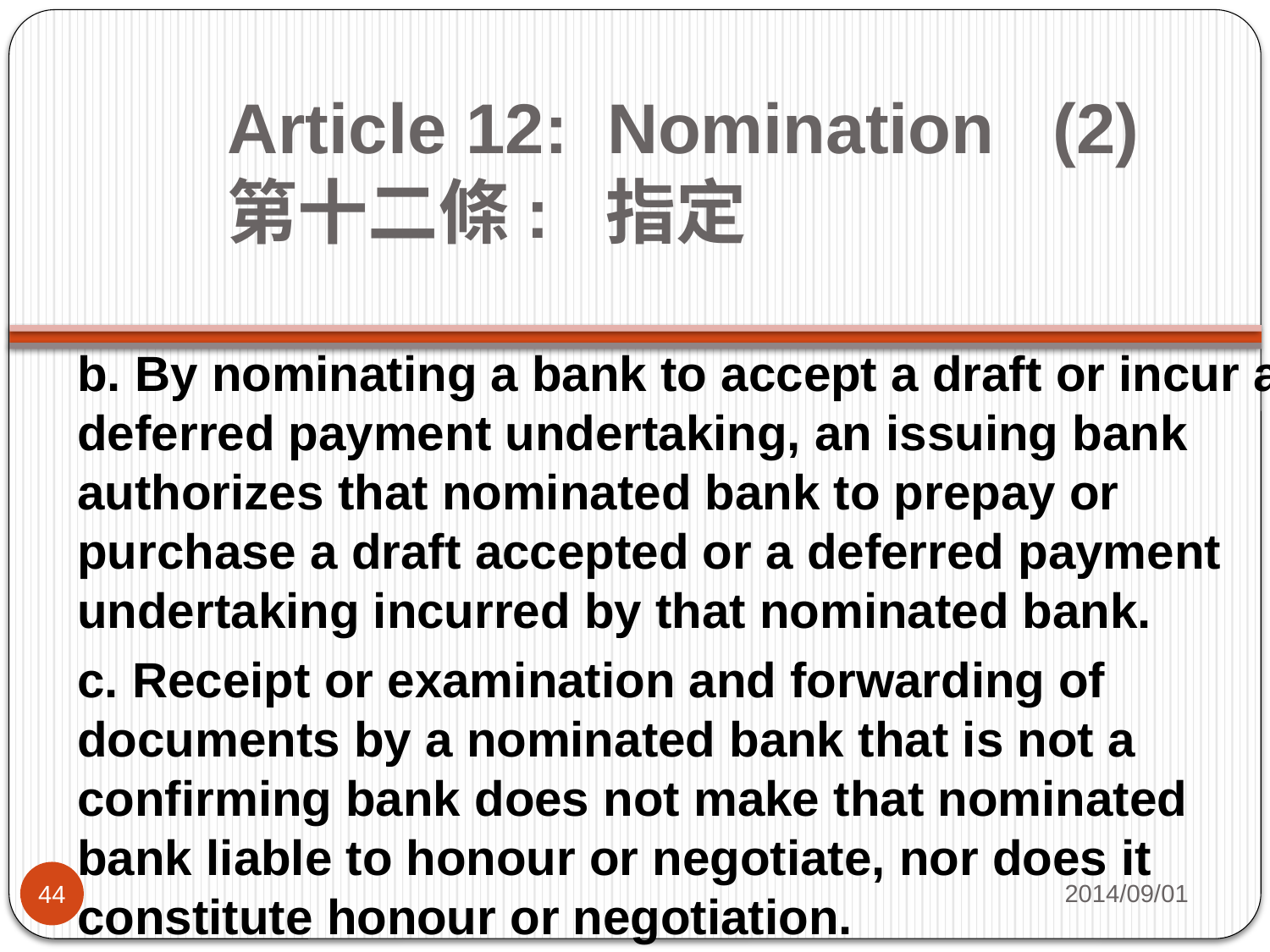

# Article 12:  Nomination   (2) 第十二條:  指定
b. By nominating a bank to accept a draft or incur a deferred payment undertaking, an issuing bank authorizes that nominated bank to prepay or purchase a draft accepted or a deferred payment undertaking incurred by that nominated bank.
c. Receipt or examination and forwarding of documents by a nominated bank that is not a confirming bank does not make that nominated bank liable to honour or negotiate, nor does it constitute honour or negotiation.
2014/09/01
44